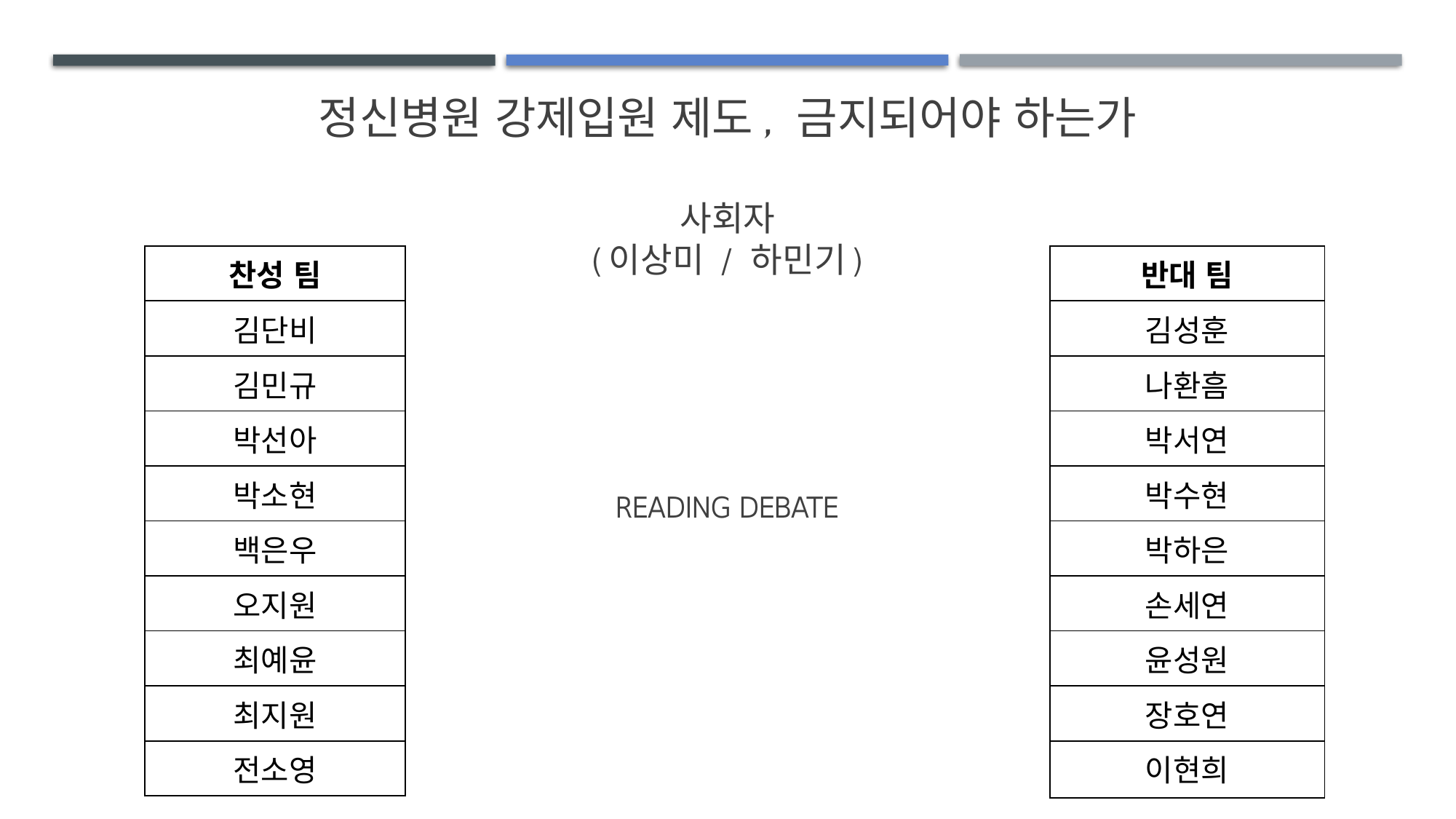

# 정신병원 강제입원 제도, 금지되어야 하는가 사회자 (이상미 / 하민기)
| 찬성 팀 |
| --- |
| 김단비 |
| 김민규 |
| 박선아 |
| 박소현 |
| 백은우 |
| 오지원 |
| 최예윤 |
| 최지원 |
| 전소영 |
| 반대 팀 |
| --- |
| 김성훈 |
| 나환흠 |
| 박서연 |
| 박수현 |
| 박하은 |
| 손세연 |
| 윤성원 |
| 장호연 |
| 이현희 |
Reading debate